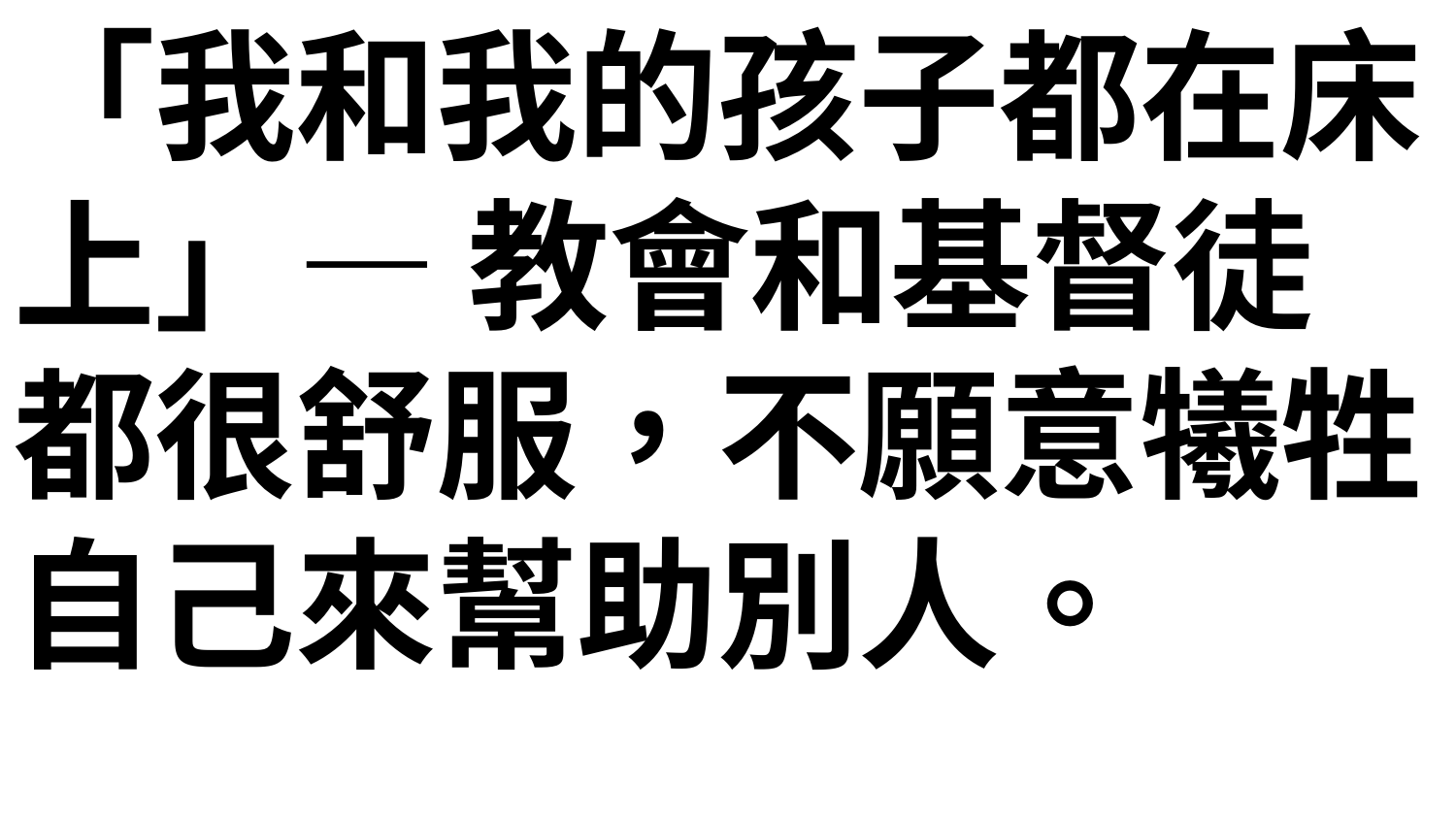

「我和我的孩子都在床上」— 教會和基督徒都很舒服，不願意犧牲自己來幫助別人。